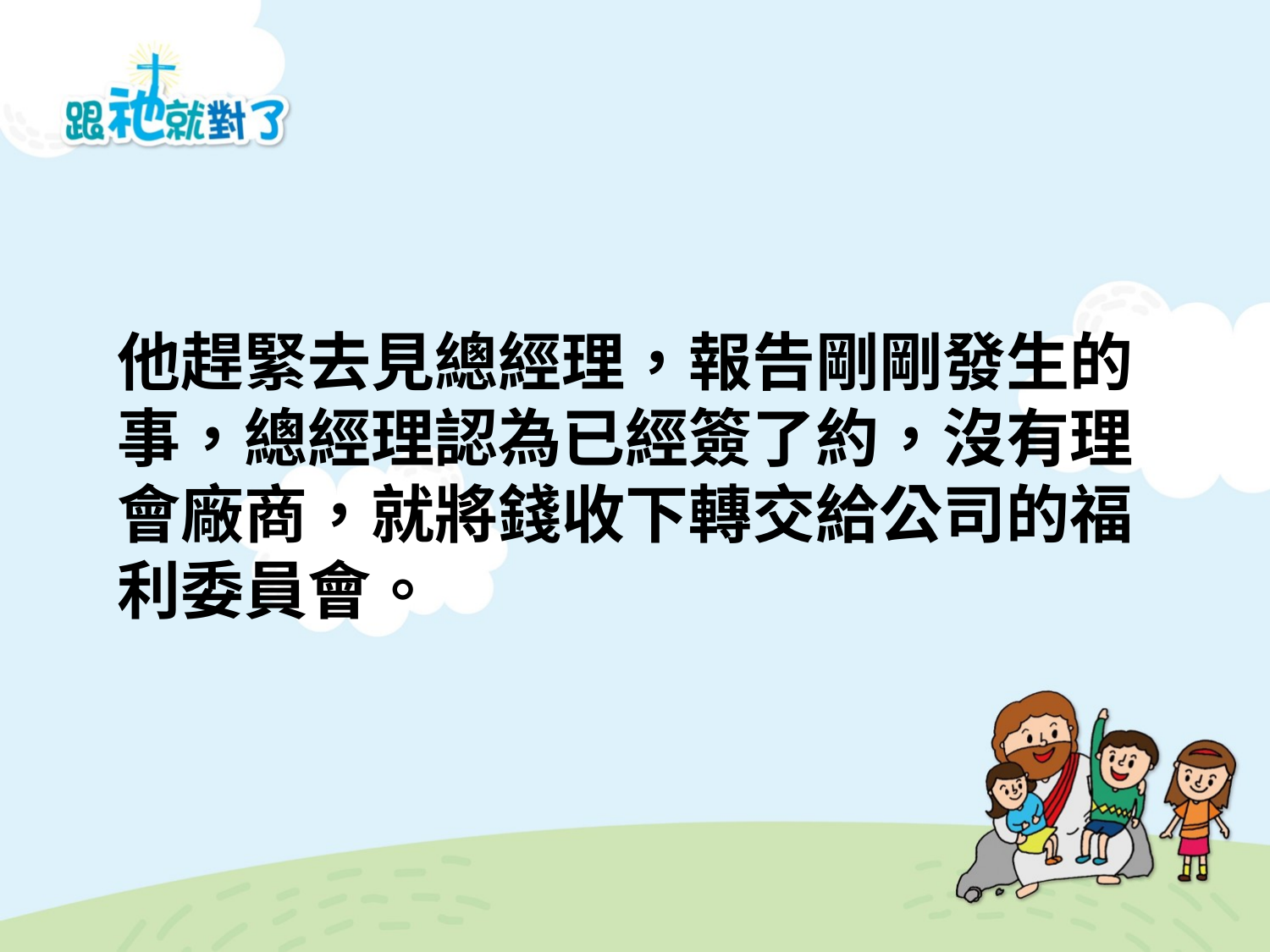

他趕緊去見總經理，報告剛剛發生的事，總經理認為已經簽了約，沒有理會廠商，就將錢收下轉交給公司的福利委員會。